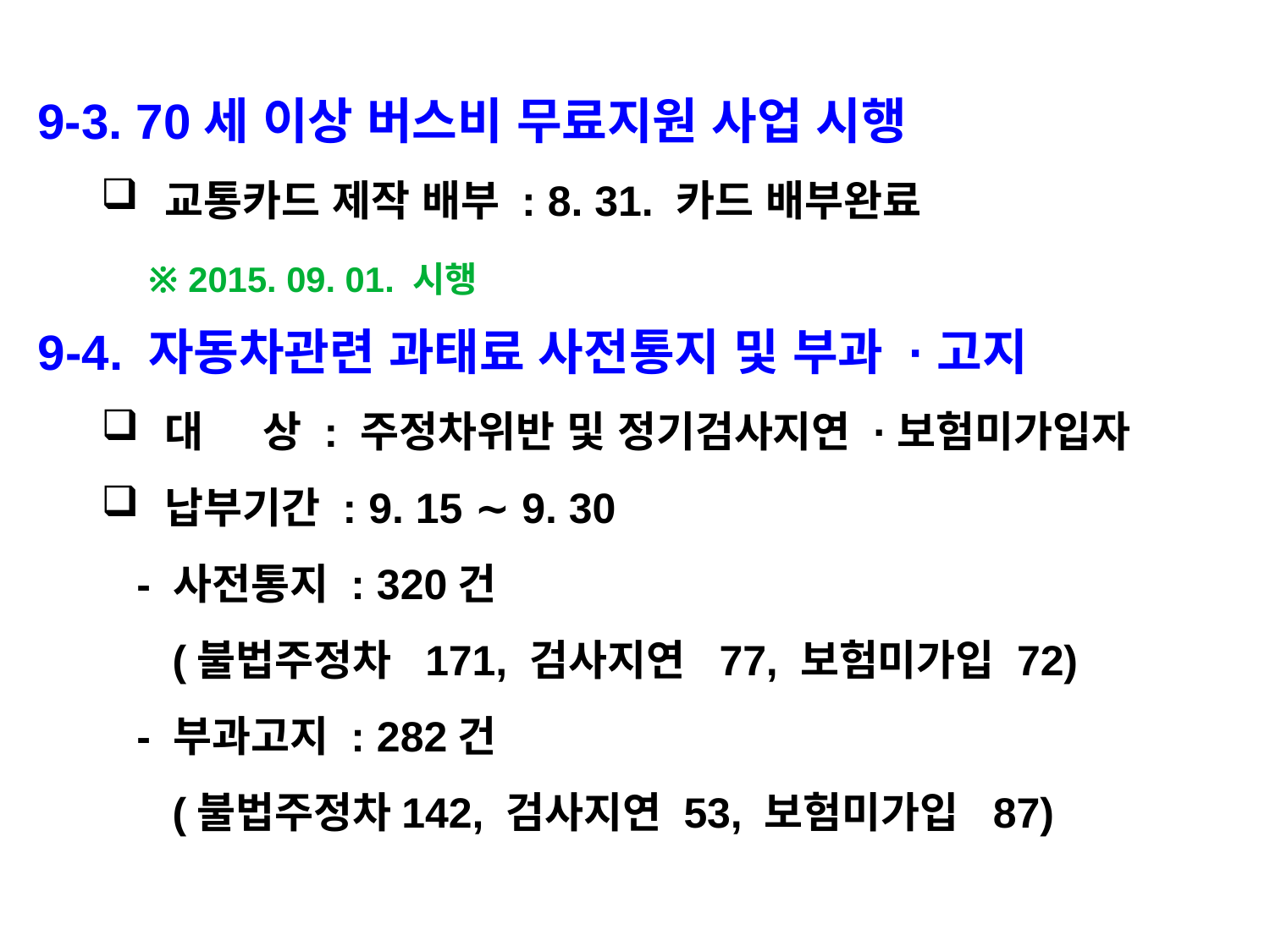

9-3. 70세 이상 버스비 무료지원 사업 시행
교통카드 제작 배부 : 8. 31. 카드 배부완료
    ※ 2015. 09. 01. 시행

9-4. 자동차관련 과태료 사전통지 및 부과 ·고지
대     상 : 주정차위반 및 정기검사지연 ·보험미가입자
납부기간 : 9. 15 ∼ 9. 30
   - 사전통지 : 320건
      (불법주정차  171, 검사지연  77, 보험미가입 72)
   - 부과고지 : 282건
      (불법주정차142, 검사지연 53, 보험미가입  87)